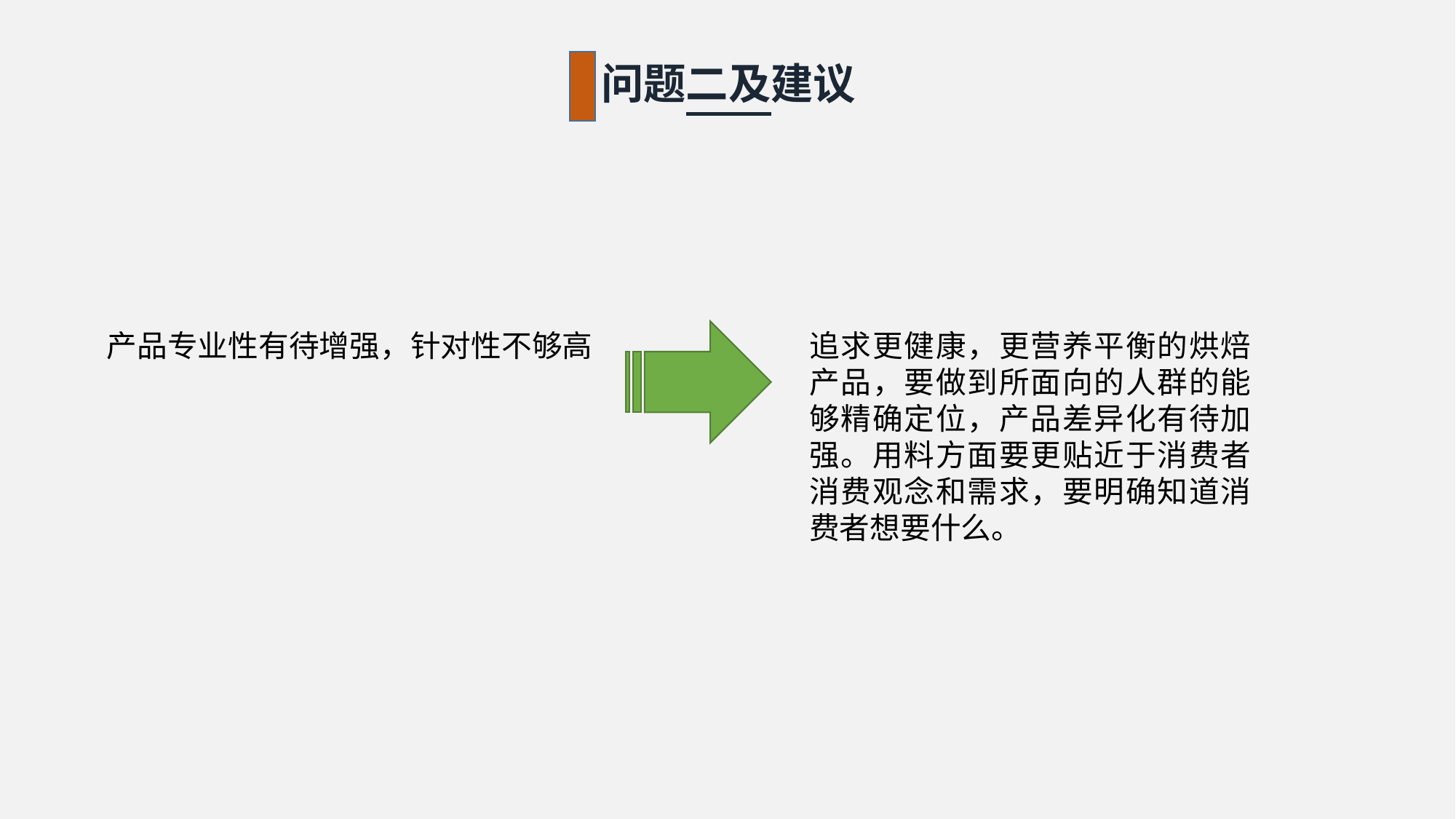

问题二及建议

产品专业性有待增强，针对性不够高

追求更健康，更营养平衡的烘焙产品，要做到所面向的人群的能够精确定位，产品差异化有待加强。用料方面要更贴近于消费者消费观念和需求，要明确知道消费者想要什么。